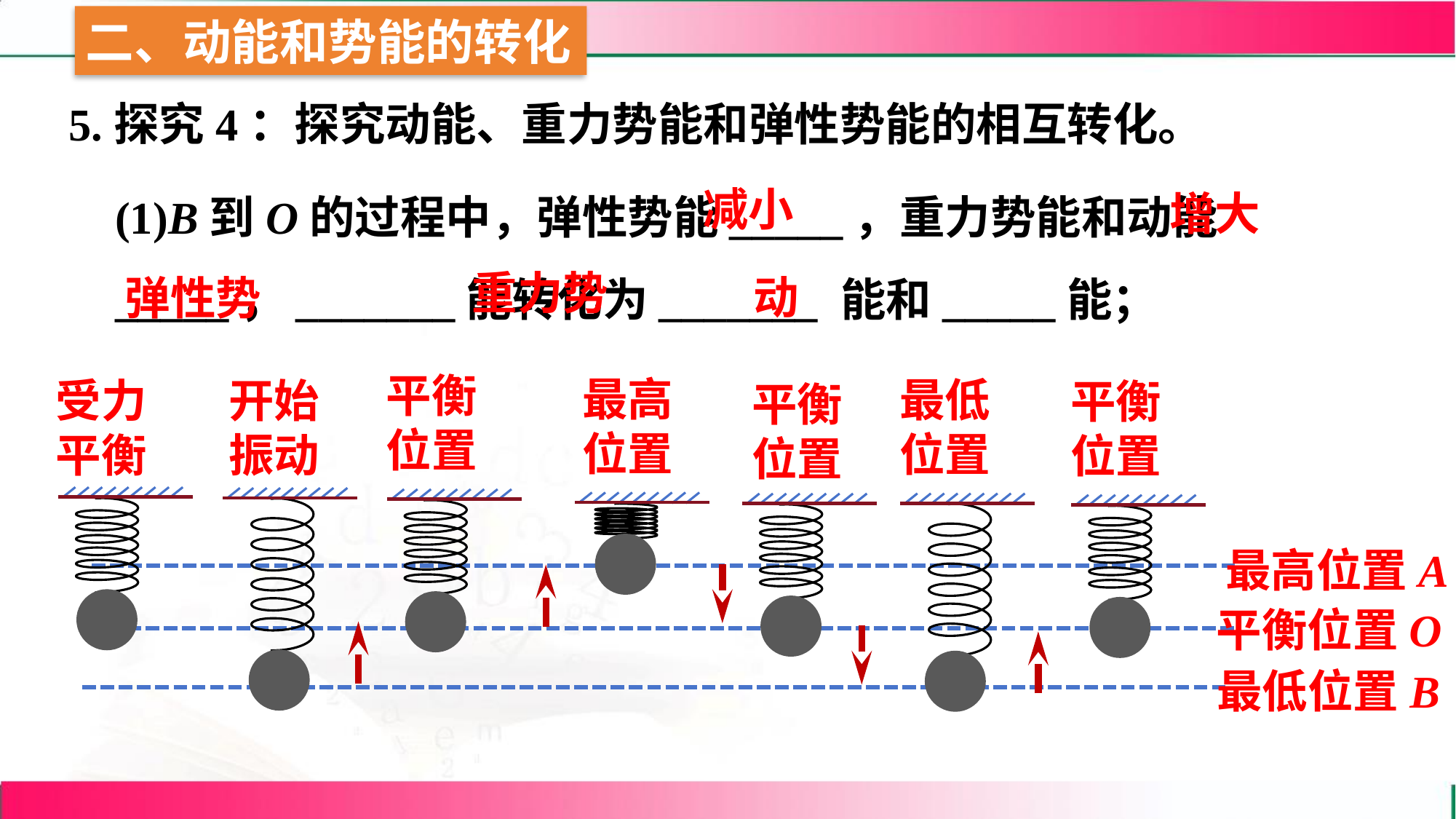

减小
增大
(1)B到O的过程中，弹性势能_____，重力势能和动能_____，_______能转化为_______ 能和_____能；
重力势
动
弹性势
平衡位置

最高位置

最低位置

受力平衡

开始振动

平衡位置

平衡位置

最高位置A
平衡位置O
最低位置B